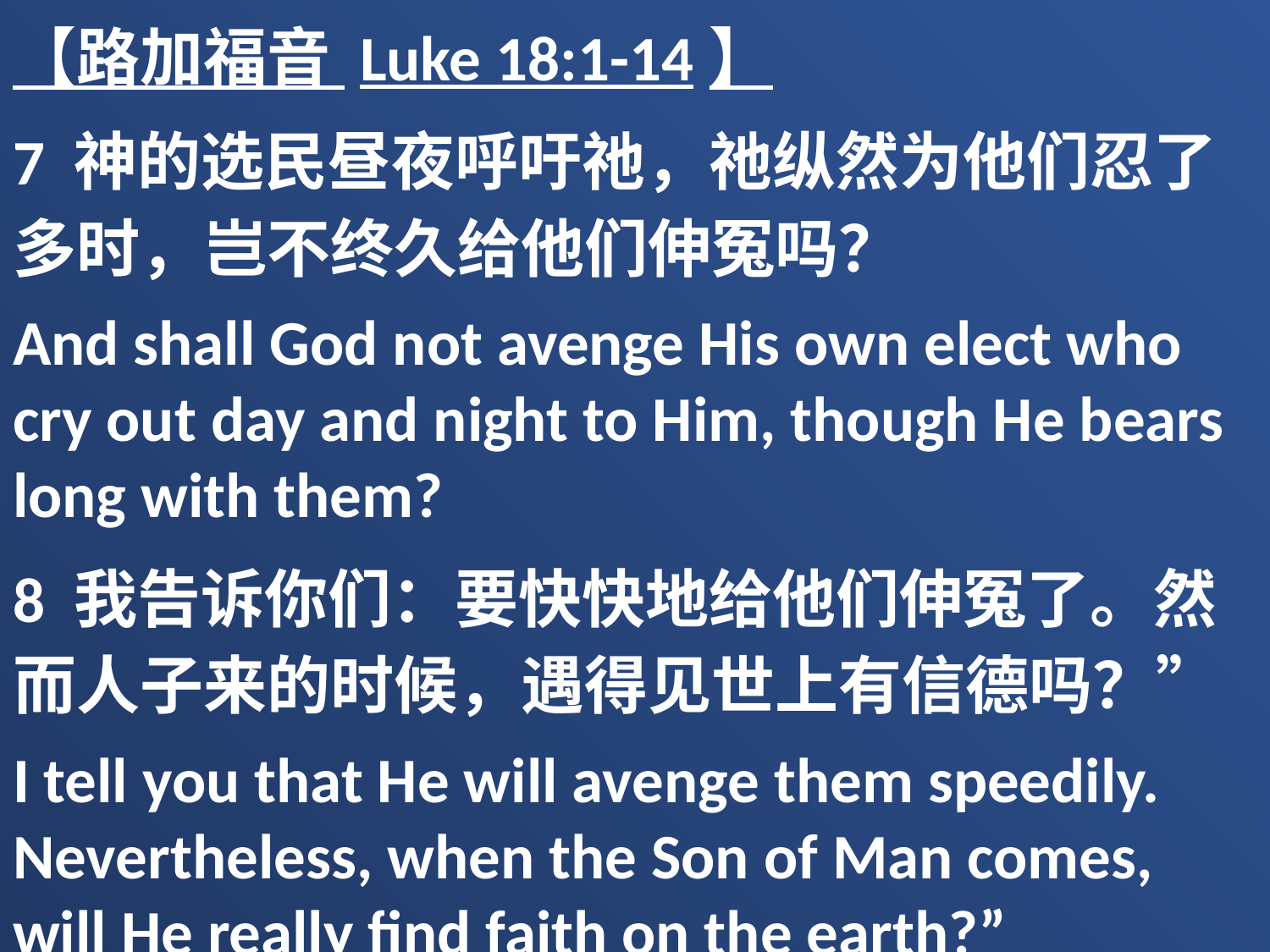

【路加福音 Luke 18:1-14】
7 神的选民昼夜呼吁祂，祂纵然为他们忍了多时，岂不终久给他们伸冤吗？
And shall God not avenge His own elect who cry out day and night to Him, though He bears long with them?
8 我告诉你们：要快快地给他们伸冤了。然而人子来的时候，遇得见世上有信德吗？”
I tell you that He will avenge them speedily. Nevertheless, when the Son of Man comes, will He really find faith on the earth?”